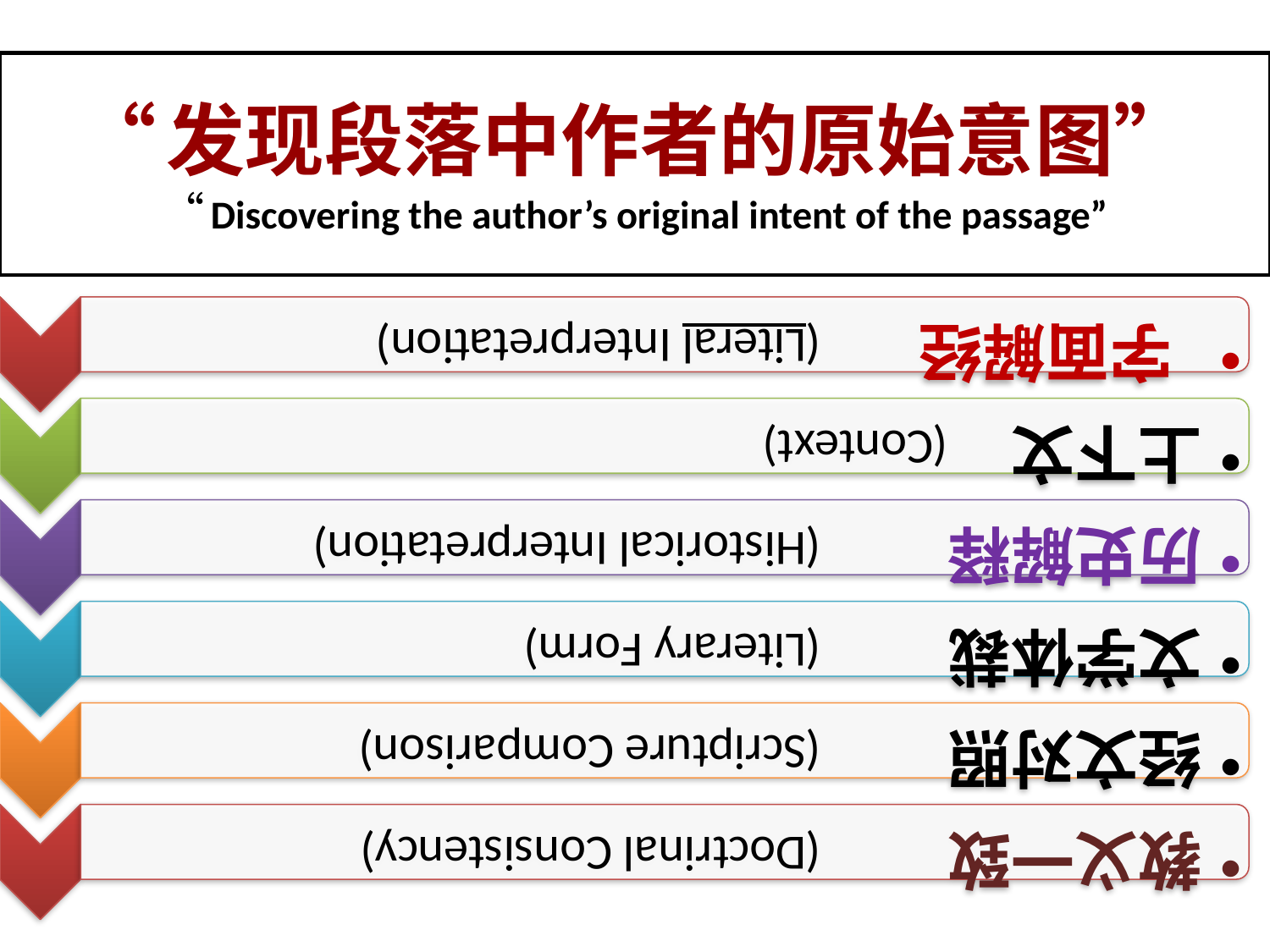

“发现段落中作者的原始意图”
“Discovering the author’s original intent of the passage”

 字面解经	(Literal Interpretation)

上下文 	(Context)

历史解释 	(Historical Interpretation)

文学体裁 	(Literary Form)

经文对照 	(Scripture Comparison)

教义一致 	(Doctrinal Consistency)